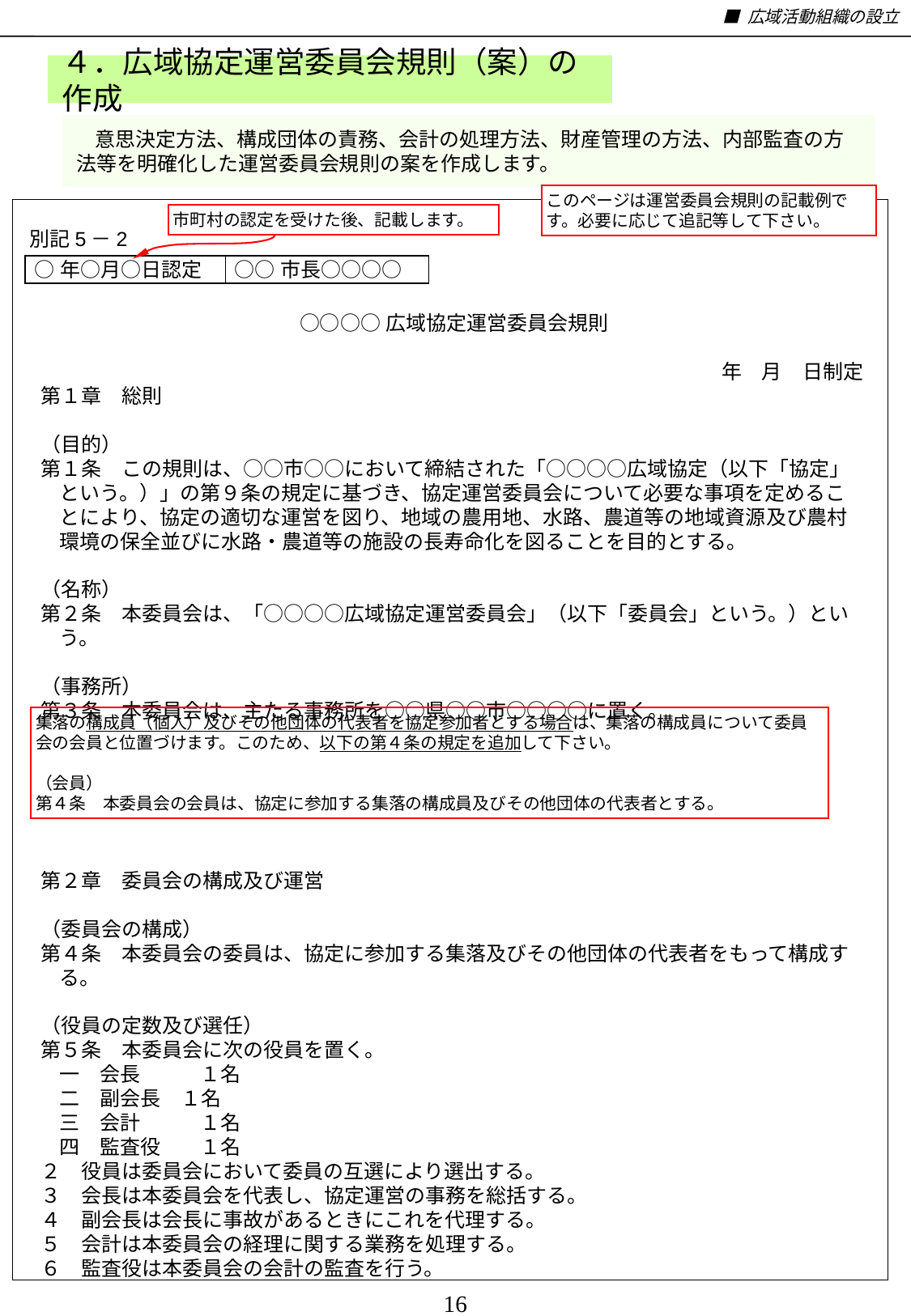

■ 広域活動組織の設立

４．広域協定運営委員会規則（案）の作成

意思決定方法、構成団体の責務、会計の処理方法、財産管理の方法、内部監査の方法等を明確化した運営委員会規則の案を作成します。
このページは運営委員会規則の記載例です。必要に応じて追記等して下さい。

市町村の認定を受けた後、記載します。
別記5－2

| ○年○月○日認定 | ○○市長○○○○ |
| --- | --- |
 ○○○○広域協定運営委員会規則

年　月　日制定
第１章　総則

（目的）
第１条　この規則は、○○市○○において締結された「○○○○広域協定（以下「協定」という。）」の第９条の規定に基づき、協定運営委員会について必要な事項を定めることにより、協定の適切な運営を図り、地域の農用地、水路、農道等の地域資源及び農村環境の保全並びに水路・農道等の施設の長寿命化を図ることを目的とする｡

（名称）
第２条　本委員会は、「○○○○広域協定運営委員会」（以下「委員会」という。）という。

（事務所）
第３条　本委員会は、主たる事務所を○○県○○市○○○○に置く。

第２章　委員会の構成及び運営

（委員会の構成）
第４条　本委員会の委員は、協定に参加する集落及びその他団体の代表者をもって構成する。

（役員の定数及び選任）
第５条　本委員会に次の役員を置く。
一　会長	１名
二　副会長　１名
三　会計	１名
四　監査役	１名
２　役員は委員会において委員の互選により選出する。
３　会長は本委員会を代表し、協定運営の事務を総括する。
４　副会長は会長に事故があるときにこれを代理する。
５　会計は本委員会の経理に関する業務を処理する。
６　監査役は本委員会の会計の監査を行う。
集落の構成員（個人）及びその他団体の代表者を協定参加者とする場合は、集落の構成員について委員会の会員と位置づけます。このため、以下の第４条の規定を追加して下さい。

（会員）
第４条　本委員会の会員は、協定に参加する集落の構成員及びその他団体の代表者とする。
16